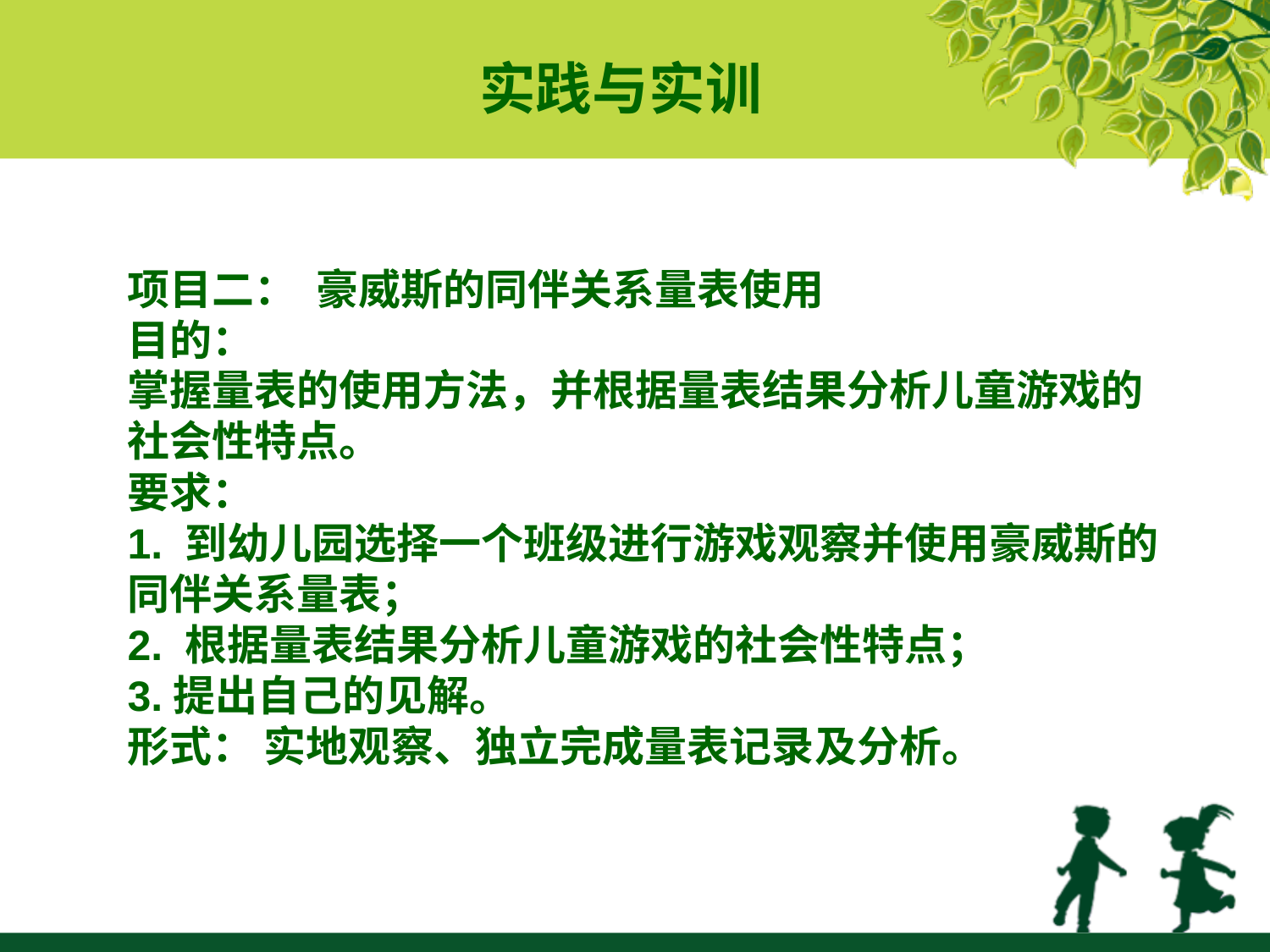

实践与实训
项目二：  豪威斯的同伴关系量表使用
目的：
掌握量表的使用方法，并根据量表结果分析儿童游戏的社会性特点。
要求：
1. 到幼儿园选择一个班级进行游戏观察并使用豪威斯的同伴关系量表；
2. 根据量表结果分析儿童游戏的社会性特点；
3.提出自己的见解。
形式： 实地观察、独立完成量表记录及分析。